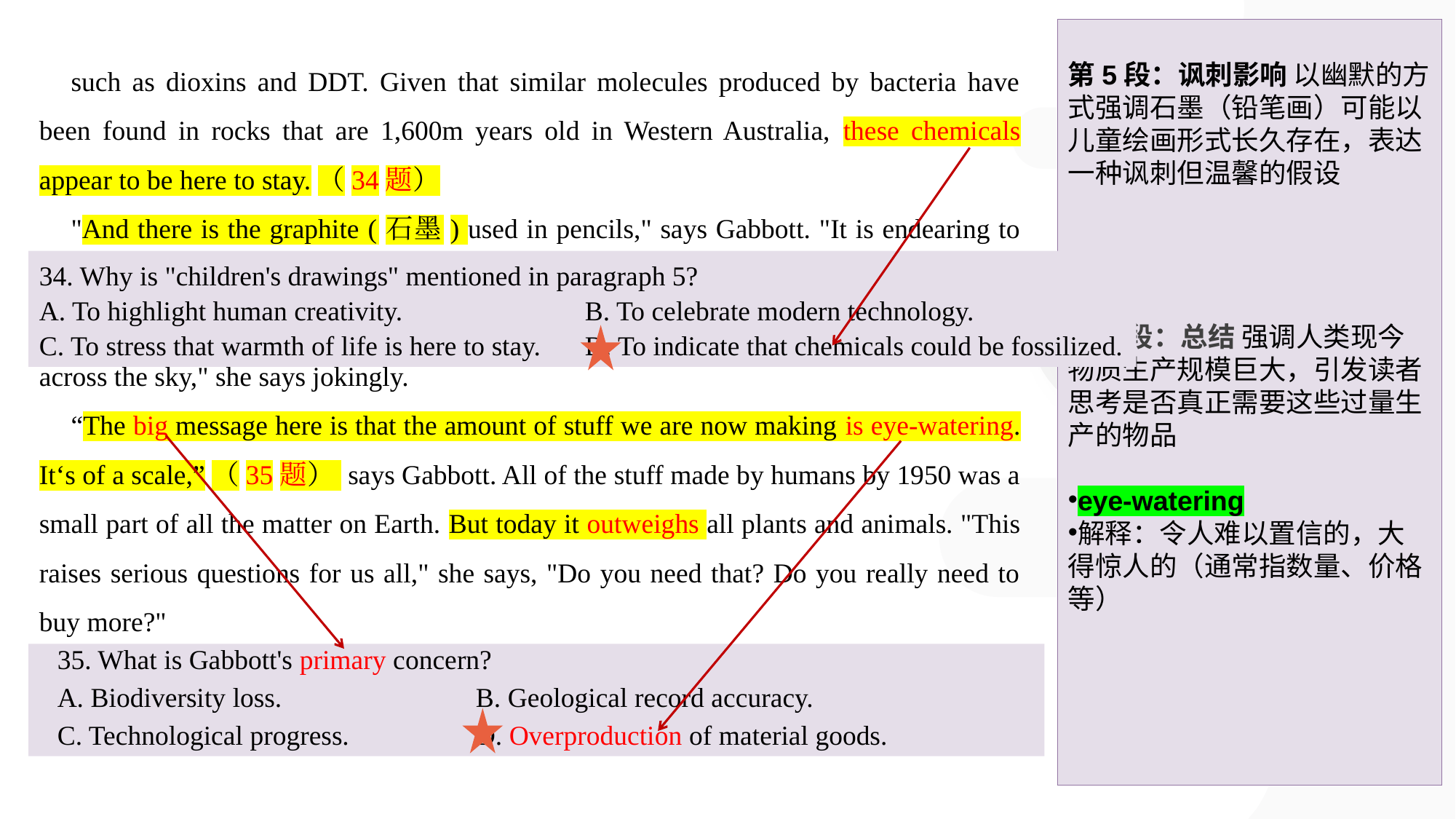

第5段：讽刺影响 以幽默的方式强调石墨（铅笔画）可能以儿童绘画形式长久存在，表达一种讽刺但温馨的假设

第6段：总结 强调人类现今物质生产规模巨大，引发读者思考是否真正需要这些过量生产的物品

eye-watering
解释：令人难以置信的，大得惊人的（通常指数量、价格等）

such as dioxins and DDT. Given that similar molecules produced by bacteria have been found in rocks that are 1,600m years old in Western Australia, these chemicals appear to be here to stay.（34题）
"And there is the graphite (石墨) used in pencils," says Gabbott. "It is endearing to think that it may be the drawings of children that may survive best of all: a pencil portrait, perhaps, of a family outside a house, with the sun shining and a rainbow arcing across the sky," she says jokingly.
“The big message here is that the amount of stuff we are now making is eye-watering. It‘s of a scale,”（35题） says Gabbott. All of the stuff made by humans by 1950 was a small part of all the matter on Earth. But today it outweighs all plants and animals. "This raises serious questions for us all," she says, "Do you need that? Do you really need to buy more?"
34. Why is "children's drawings" mentioned in paragraph 5?
A. To highlight human creativity.		B. To celebrate modern technology.
C. To stress that warmth of life is here to stay. 	D. To indicate that chemicals could be fossilized.

35. What is Gabbott's primary concern?
A. Biodiversity loss.		B. Geological record accuracy.
C. Technological progress.		D. Overproduction of material goods.